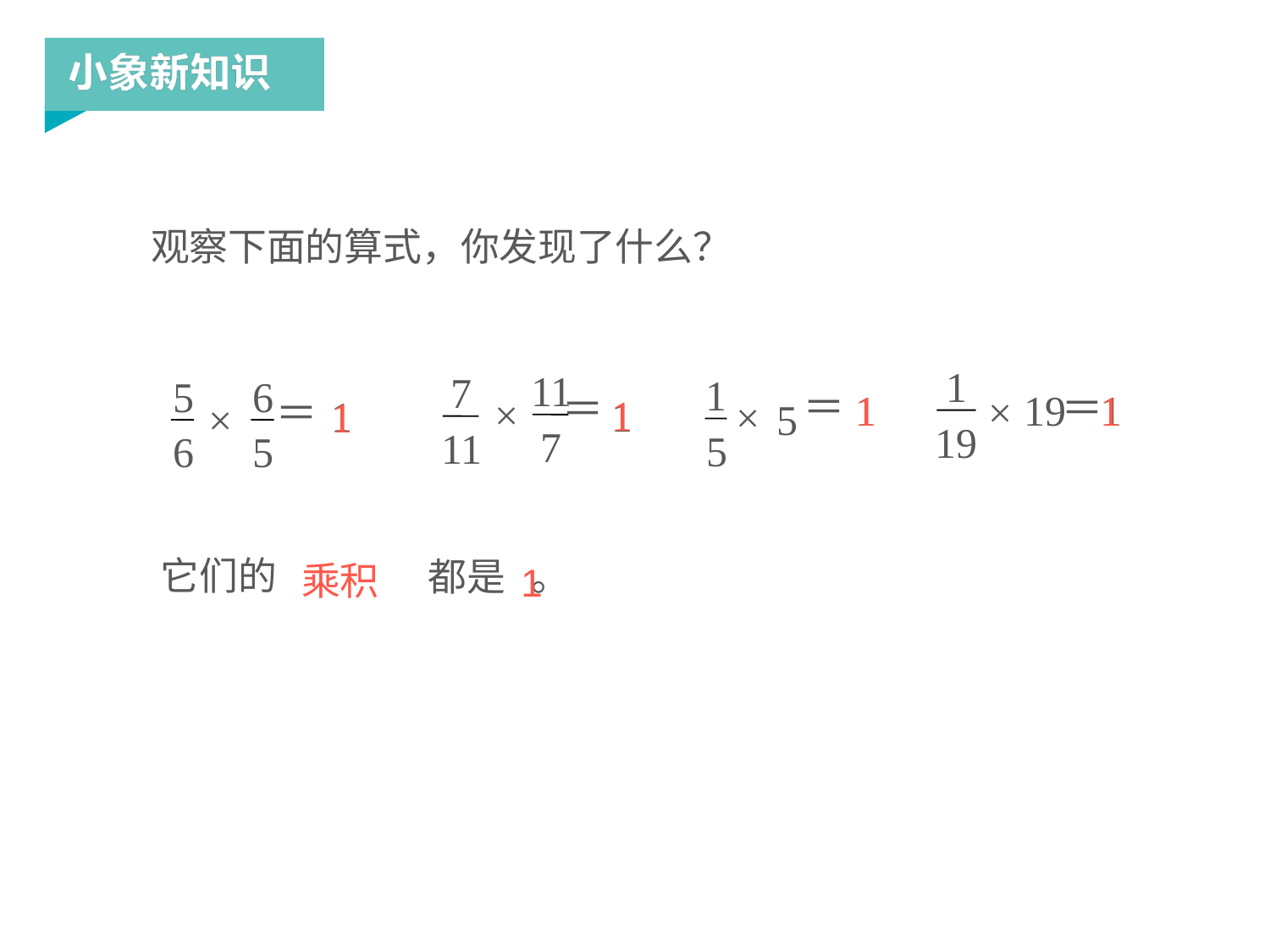

观察下面的算式，你发现了什么？

1

19
＝
×
19
1

11

7
7

11
＝
×
1

1

5
＝
×
1
5
5

6

6

5
＝
×
1
1
1
1
1
它们的
都是   。
乘积
1